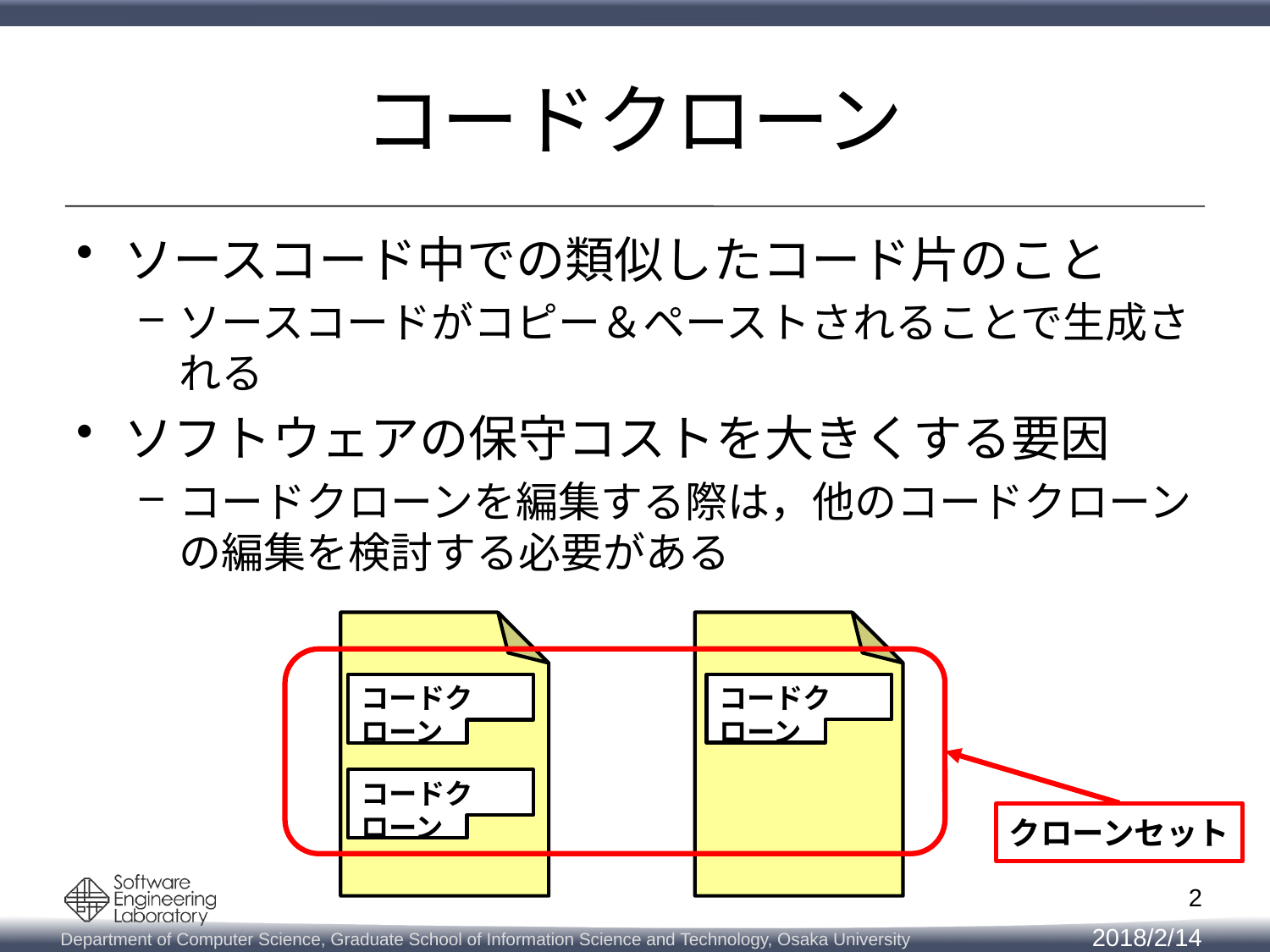

# コードクローン
ソースコード中での類似したコード片のこと
ソースコードがコピー＆ペーストされることで生成される
ソフトウェアの保守コストを大きくする要因
コードクローンを編集する際は，他のコードクローンの編集を検討する必要がある

コードクローン

クローンセット

コードクローン
コードクローン
2
2018/2/14